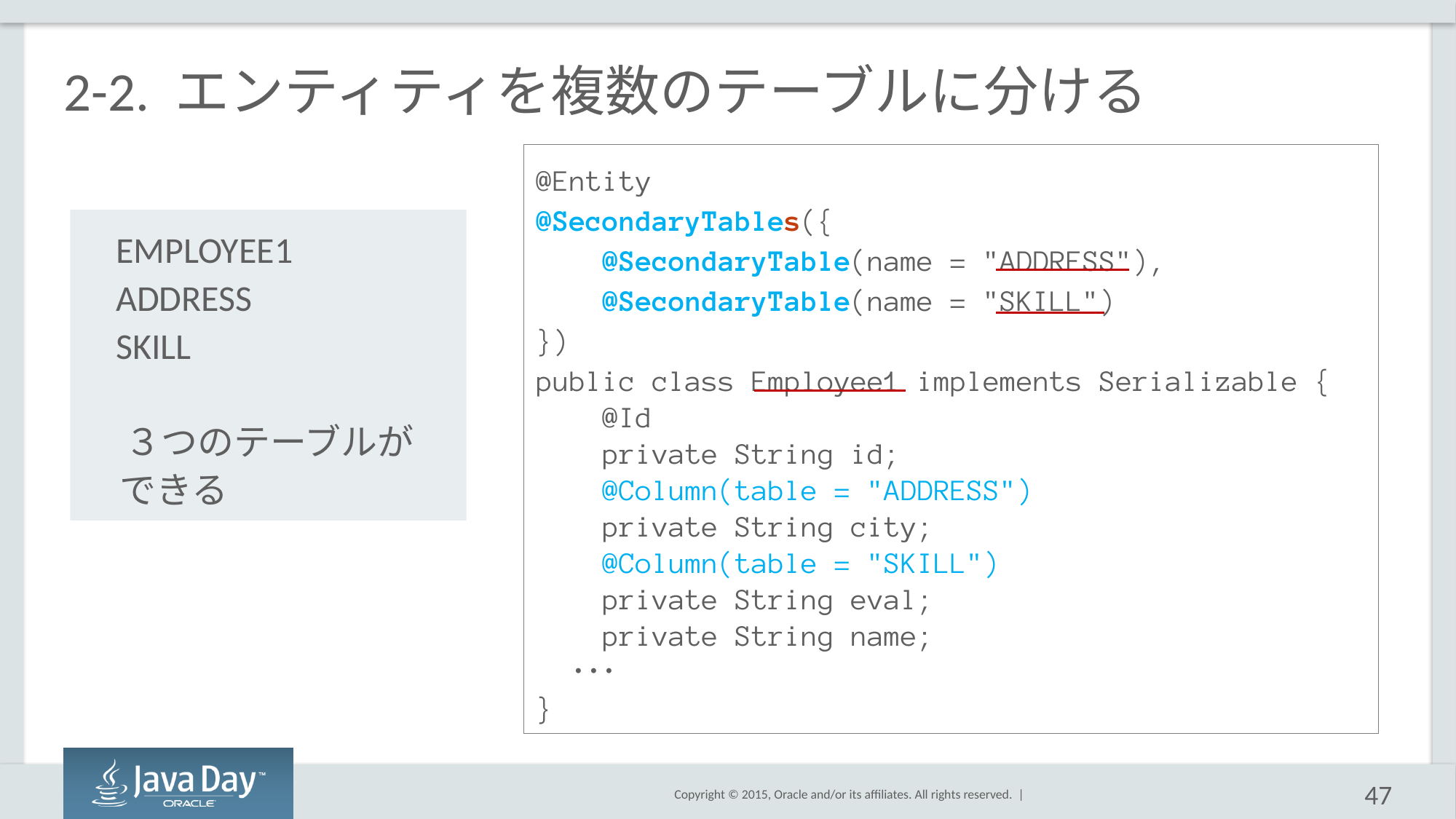

# 2-2. エンティティを複数のテーブルに分ける
@Entity
@SecondaryTables({
    @SecondaryTable(name = "ADDRESS"),
    @SecondaryTable(name = "SKILL")
})
public class Employee1 implements Serializable {
    @Id
    private String id;
    @Column(table = "ADDRESS")
    private String city;
    @Column(table = "SKILL")
    private String eval;
    private String name;
    ･･･
}

    EMPLOYEE1
    ADDRESS
    SKILL

    ３つのテーブルが
　できる

47